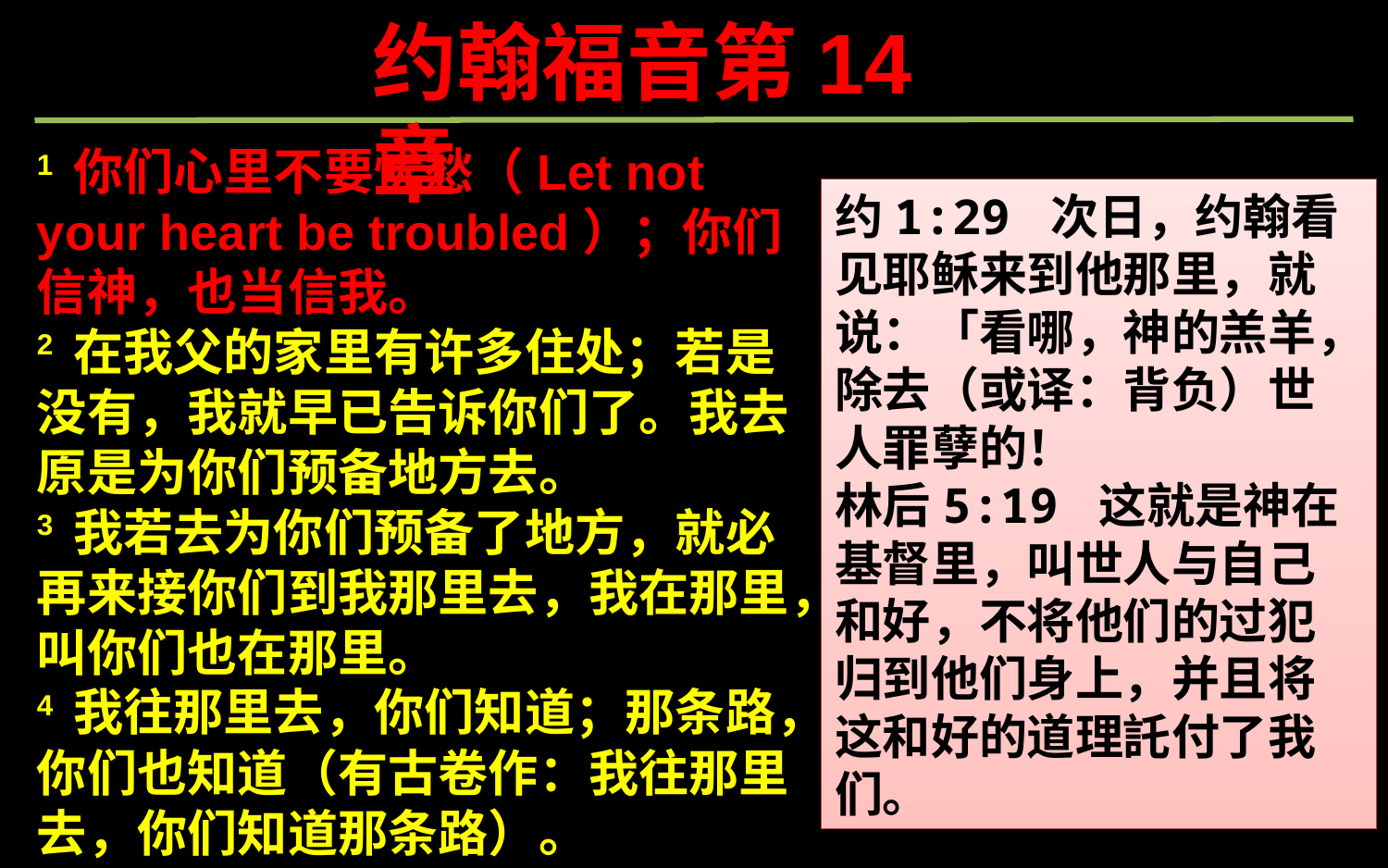

约翰福音第14章
1 你们心里不要忧愁（Let not your heart be troubled）；你们信神，也当信我。
2 在我父的家里有许多住处；若是没有，我就早已告诉你们了。我去原是为你们预备地方去。
3 我若去为你们预备了地方，就必再来接你们到我那里去，我在那里，叫你们也在那里。
4 我往那里去，你们知道；那条路，你们也知道（有古卷作：我往那里去，你们知道那条路）。
约1:29 次日，约翰看见耶稣来到他那里，就说：「看哪，神的羔羊，除去（或译：背负）世人罪孽的！
林后5:19 这就是神在基督里，叫世人与自己和好，不将他们的过犯归到他们身上，并且将这和好的道理託付了我们。